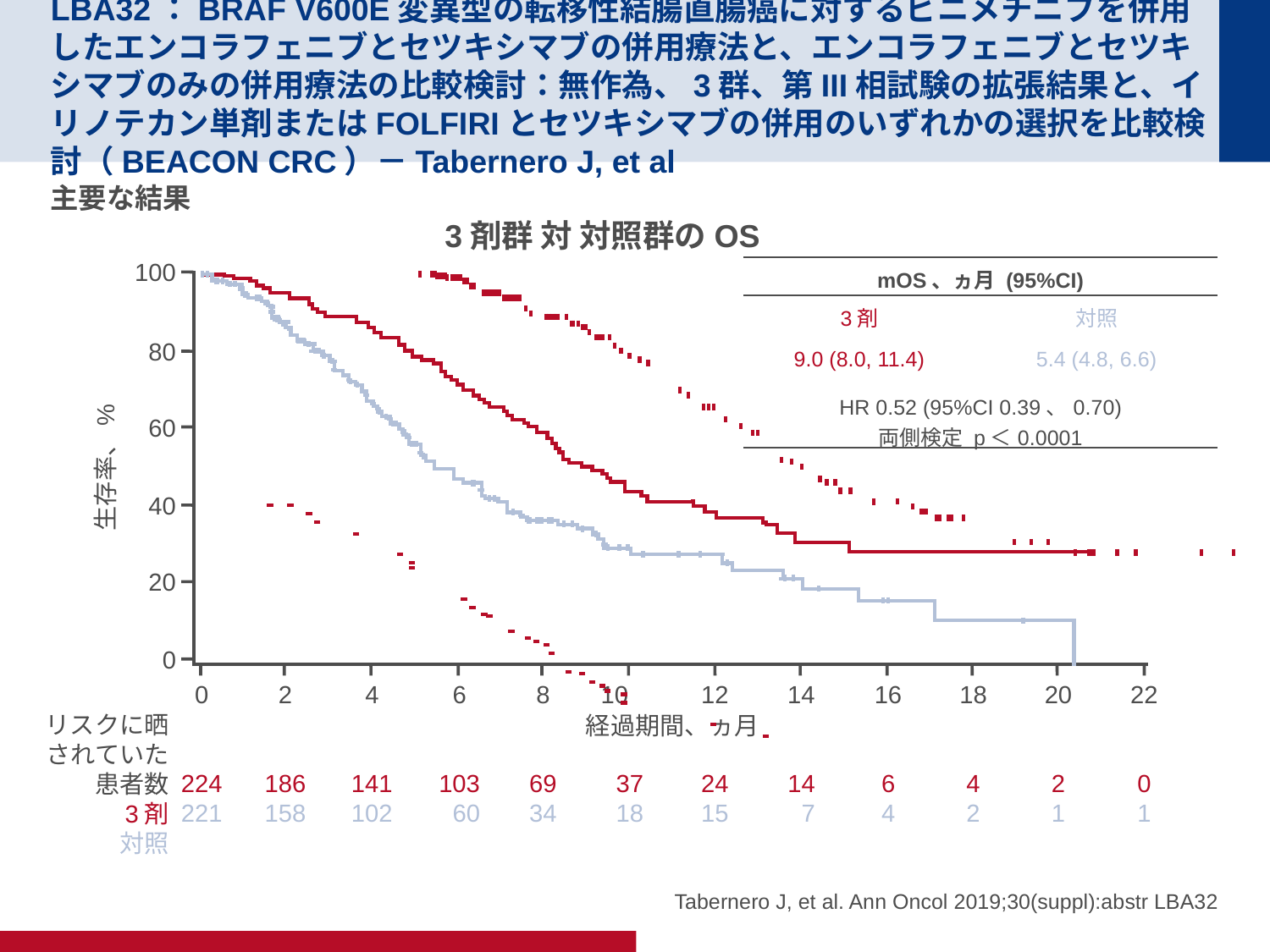

# LBA32：BRAF V600E変異型の転移性結腸直腸癌に対するビニメチニブを併用したエンコラフェニブとセツキシマブの併用療法と、エンコラフェニブとセツキシマブのみの併用療法の比較検討：無作為、3群、第III相試験の拡張結果と、イリノテカン単剤またはFOLFIRIとセツキシマブの併用のいずれかの選択を比較検討（BEACON CRC）－Tabernero J, et al
主要な結果

3剤群 対 対照群のOS
100

80

60

生存率、%
40

20

0

0

224
221
2

186
158
4

141
102
6

103
60
8

69
34
10

37
18
12

24
15
14

14
7
16

6
4
18

4
2
20

2
1
22

0
1
リスクに晒されていた患者数
3剤
対照
経過期間、ヵ月
| mOS、ヵ月 (95%CI) |  |
| --- | --- |
| 3剤 | 対照 |
| 9.0 (8.0, 11.4) | 5.4 (4.8, 6.6) |
| HR 0.52 (95%CI 0.39、0.70) 両側検定 p＜0.0001 |  |

Tabernero J, et al. Ann Oncol 2019;30(suppl):abstr LBA32